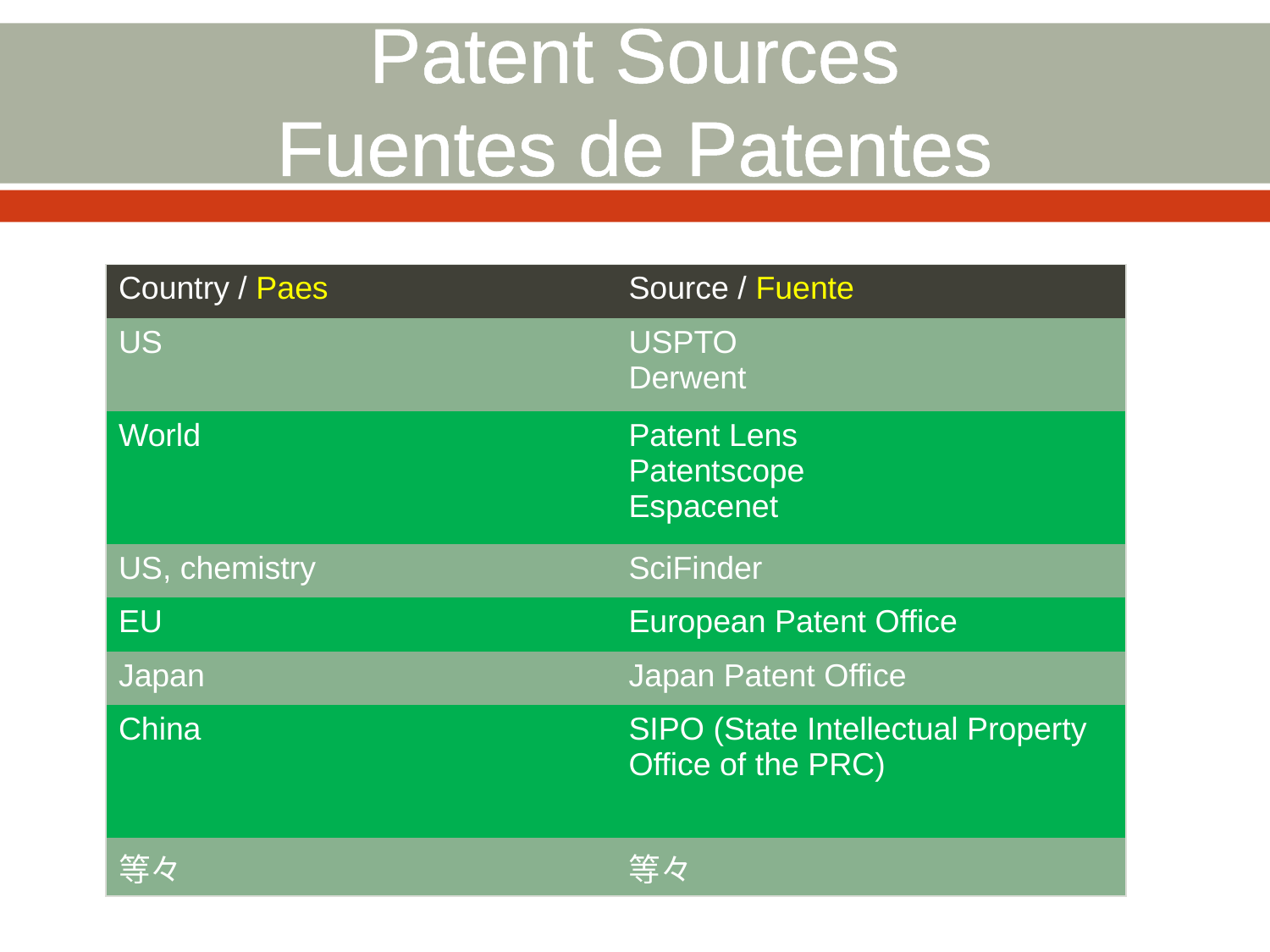

# Patent Sources Fuentes de Patentes
| Country / Paes | Source / Fuente |
| --- | --- |
| US | USPTO Derwent |
| World | Patent Lens Patentscope Espacenet |
| US, chemistry | SciFinder |
| EU | European Patent Office |
| Japan | Japan Patent Office |
| China | SIPO (State Intellectual Property Office of the PRC) |
| 等々 | 等々 |